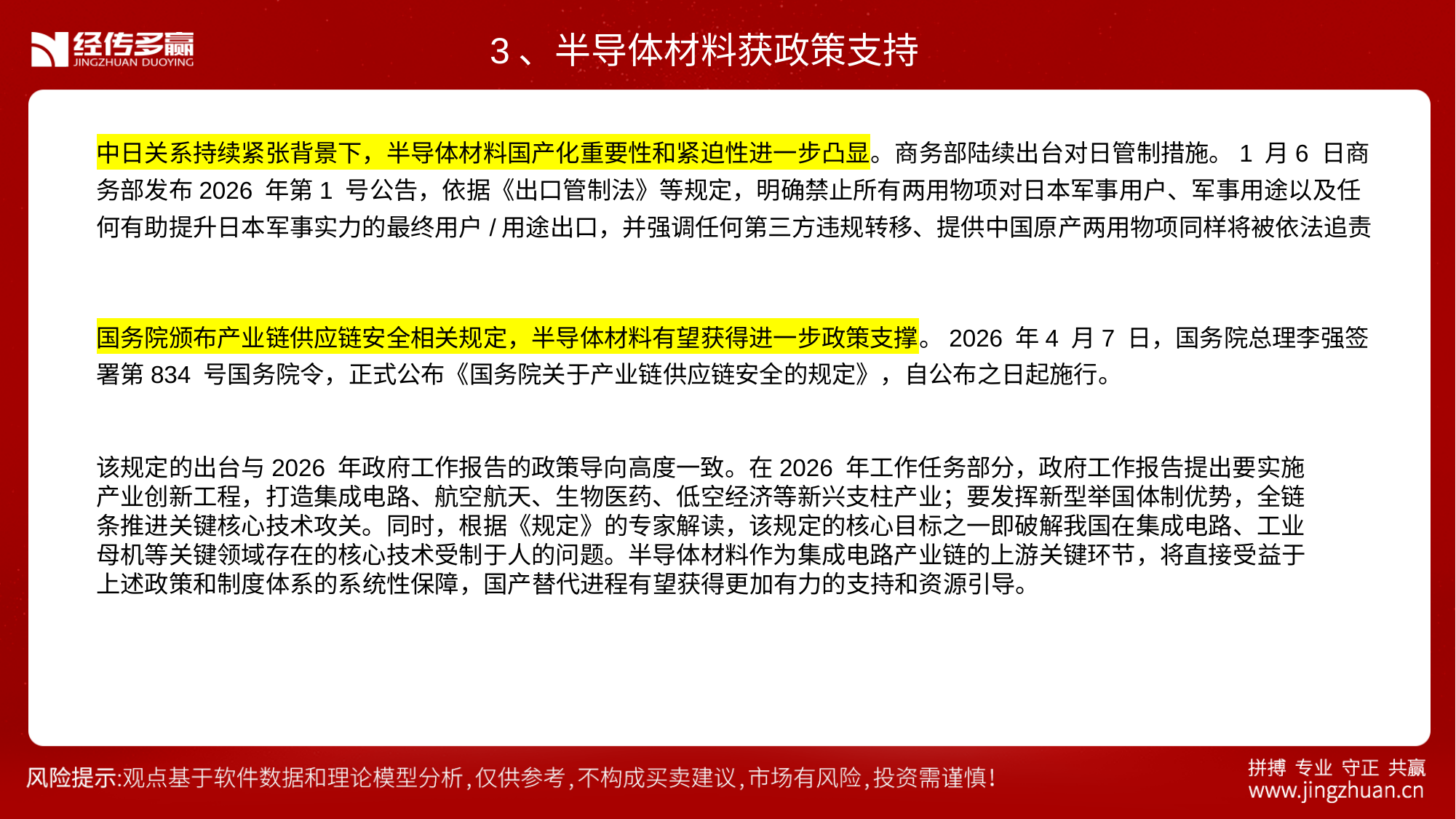

3、半导体材料获政策支持
中日关系持续紧张背景下，半导体材料国产化重要性和紧迫性进一步凸显。商务部陆续出台对日管制措施。1 月6 日商务部发布2026 年第1 号公告，依据《出口管制法》等规定，明确禁止所有两用物项对日本军事用户、军事用途以及任何有助提升日本军事实力的最终用户/用途出口，并强调任何第三方违规转移、提供中国原产两用物项同样将被依法追责

国务院颁布产业链供应链安全相关规定，半导体材料有望获得进一步政策支撑。2026 年4 月7 日，国务院总理李强签署第834 号国务院令，正式公布《国务院关于产业链供应链安全的规定》，自公布之日起施行。
该规定的出台与2026 年政府工作报告的政策导向高度一致。在2026 年工作任务部分，政府工作报告提出要实施产业创新工程，打造集成电路、航空航天、生物医药、低空经济等新兴支柱产业；要发挥新型举国体制优势，全链条推进关键核心技术攻关。同时，根据《规定》的专家解读，该规定的核心目标之一即破解我国在集成电路、工业母机等关键领域存在的核心技术受制于人的问题。半导体材料作为集成电路产业链的上游关键环节，将直接受益于上述政策和制度体系的系统性保障，国产替代进程有望获得更加有力的支持和资源引导。